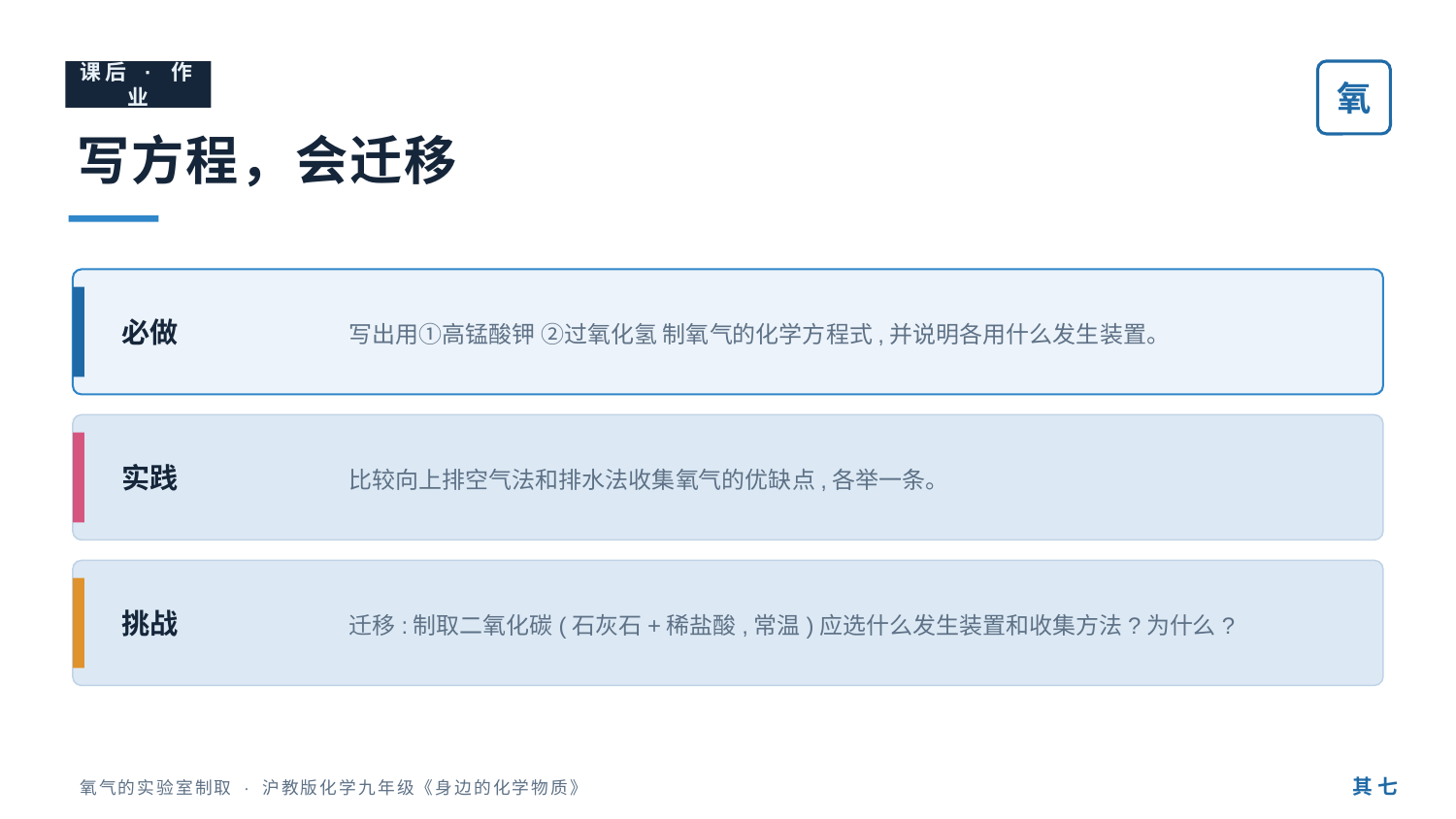

课后 · 作业
氧

写方程，会迁移

写出用①高锰酸钾 ②过氧化氢 制氧气的化学方程式,并说明各用什么发生装置。
必做

比较向上排空气法和排水法收集氧气的优缺点,各举一条。
实践

迁移:制取二氧化碳(石灰石+稀盐酸,常温)应选什么发生装置和收集方法?为什么?
挑战

其 七
氧气的实验室制取 · 沪教版化学九年级《身边的化学物质》